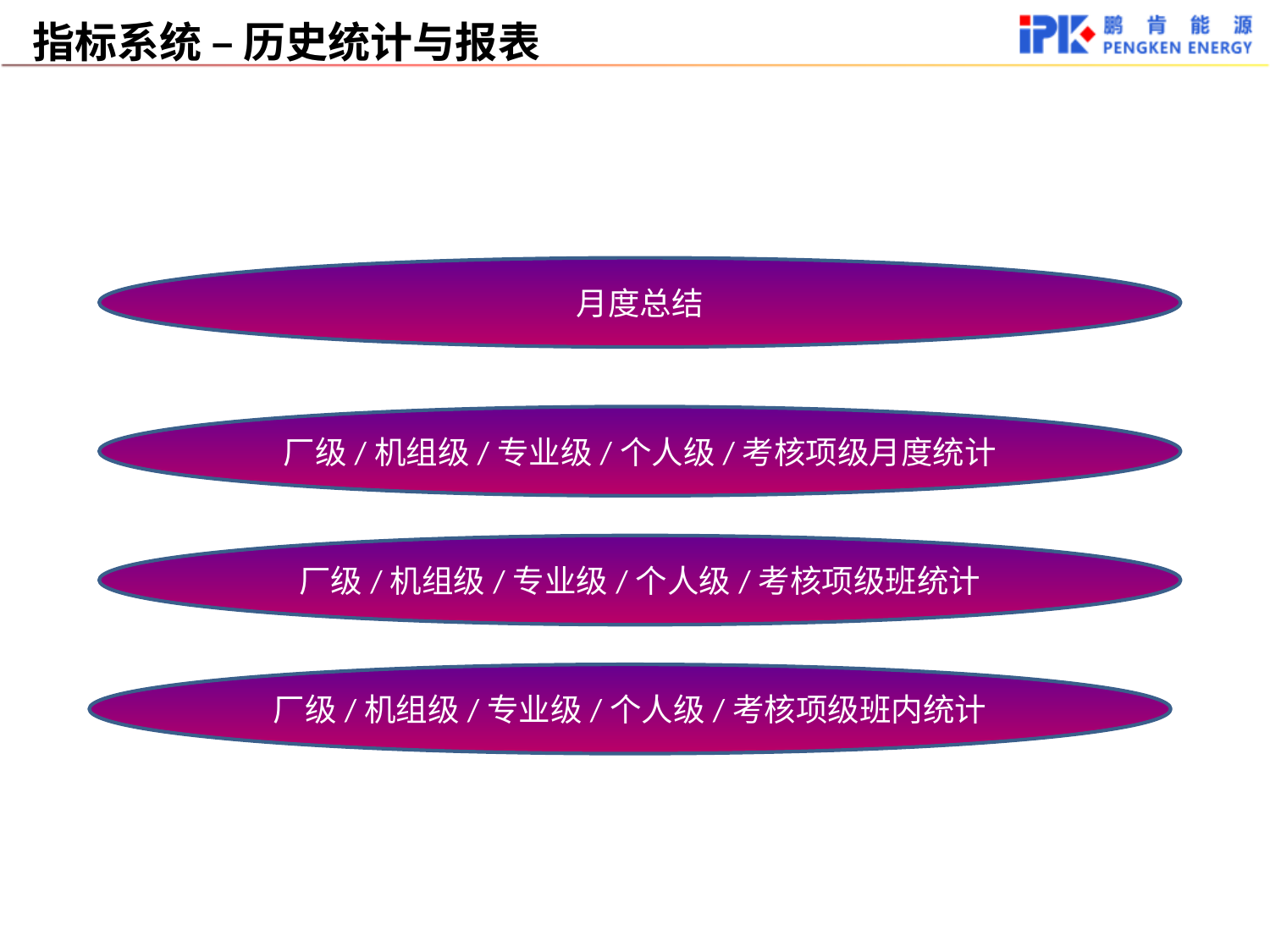

指标系统 – 历史统计与报表
月度总结
厂级/机组级/专业级/个人级/考核项级月度统计
厂级/机组级/专业级/个人级/考核项级班统计
厂级/机组级/专业级/个人级/考核项级班内统计